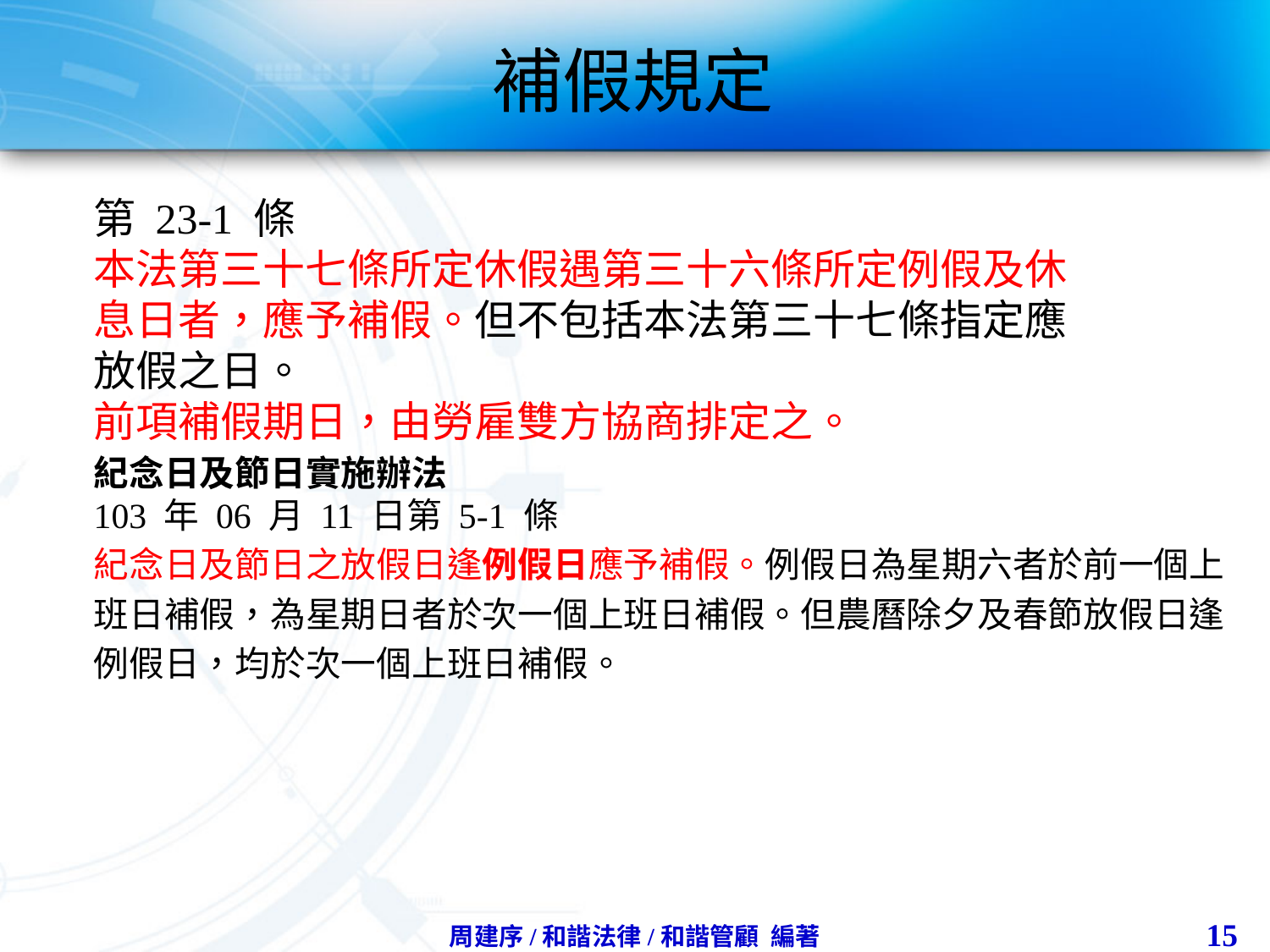

# 補假規定
第 23-1 條
本法第三十七條所定休假遇第三十六條所定例假及休息日者，應予補假。但不包括本法第三十七條指定應放假之日。
前項補假期日，由勞雇雙方協商排定之。
紀念日及節日實施辦法
103 年 06 月 11 日第 5-1 條
紀念日及節日之放假日逢例假日應予補假。例假日為星期六者於前一個上
班日補假，為星期日者於次一個上班日補假。但農曆除夕及春節放假日逢
例假日，均於次一個上班日補假。

15
周建序/和諧法律/和諧管顧  編著